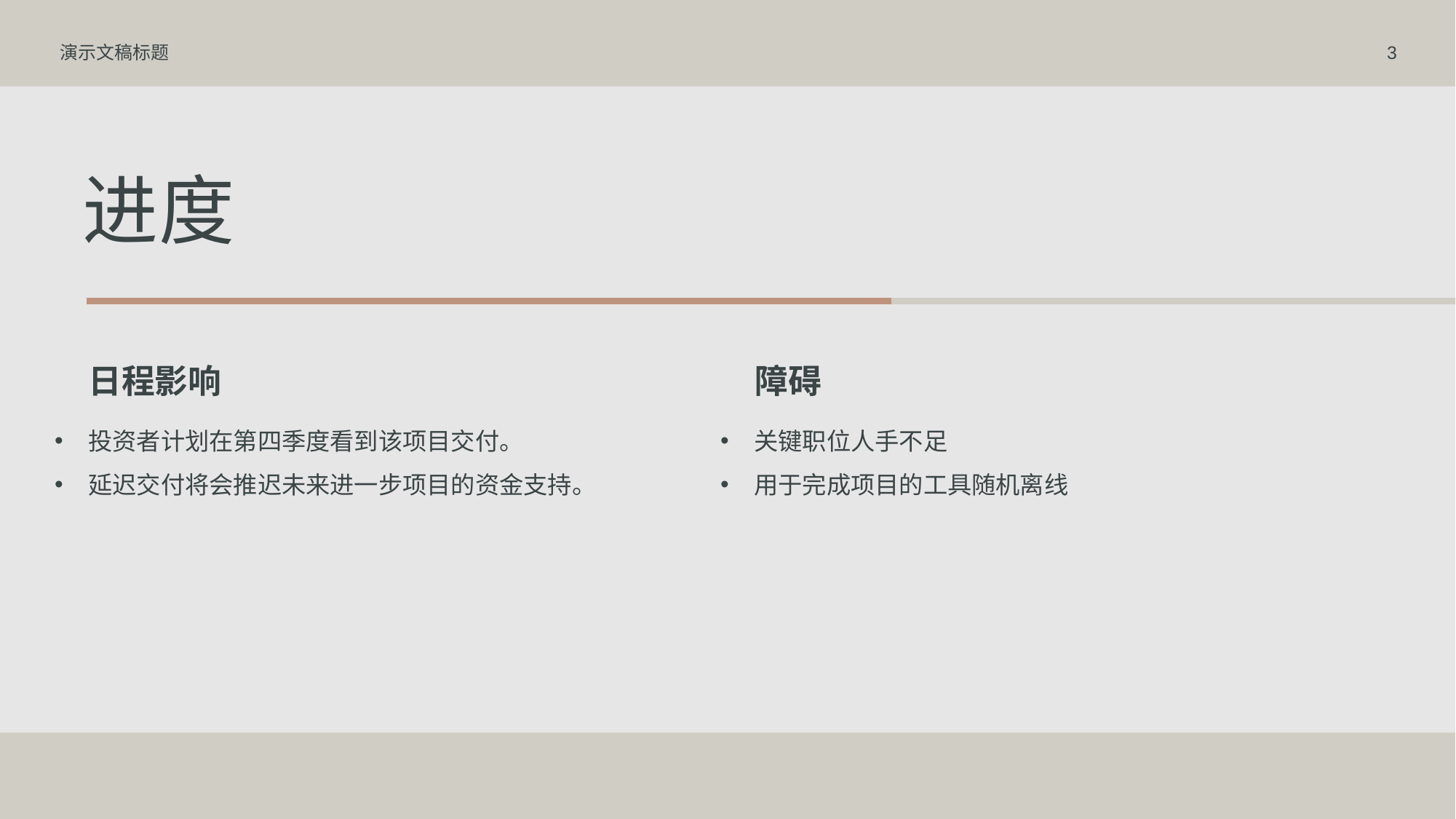

演示文稿标题
3
# 进度
日程影响
障碍
投资者计划在第四季度看到该项目交付。
延迟交付将会推迟未来进一步项目的资金支持。
关键职位人手不足
用于完成项目的工具随机离线